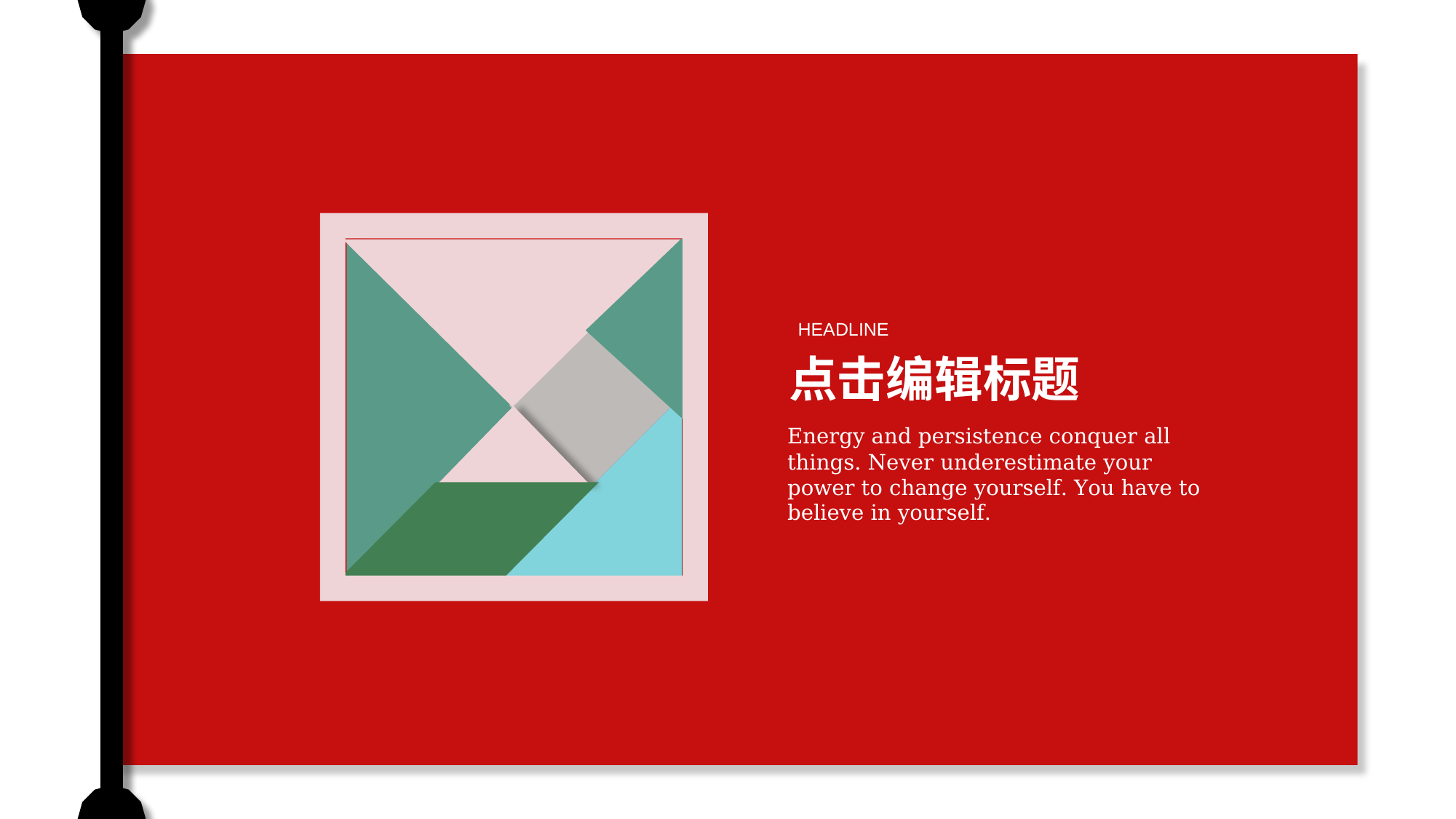

HEADLINE
 点击编辑标题

Energy and persistence conquer all things. Never underestimate your power to change yourself. You have to believe in yourself.